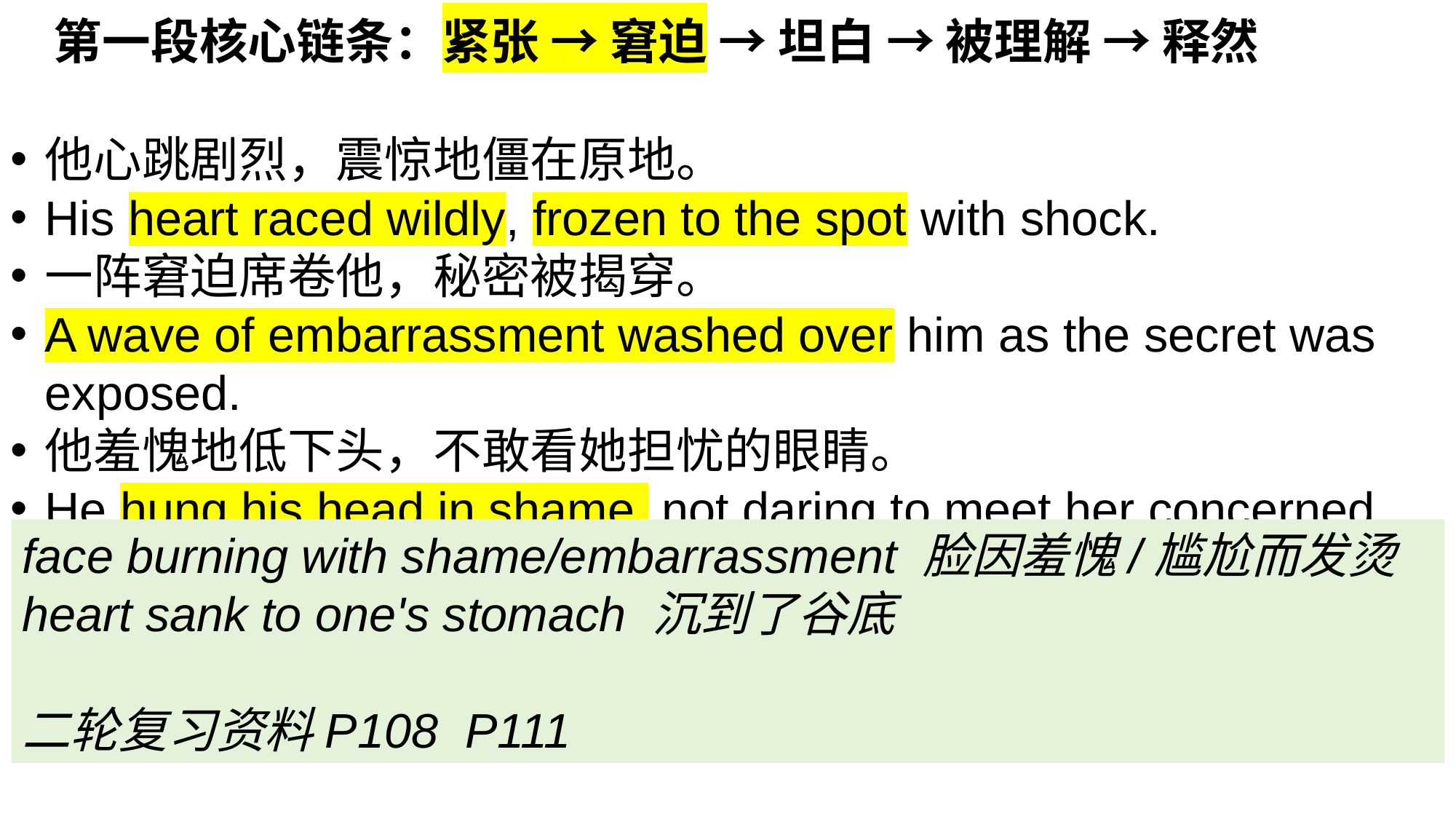

第一段核心链条：紧张 → 窘迫 → 坦白 → 被理解 → 释然
他心跳剧烈，震惊地僵在原地。
His heart raced wildly, frozen to the spot with shock.
一阵窘迫席卷他，秘密被揭穿。
A wave of embarrassment washed over him as the secret was exposed.
他羞愧地低下头，不敢看她担忧的眼睛。
He hung his head in shame, not daring to meet her concerned eyes.

face burning with shame/embarrassment 脸因羞愧/尴尬而发烫
heart sank to one's stomach 沉到了谷底

二轮复习资料P108  P111